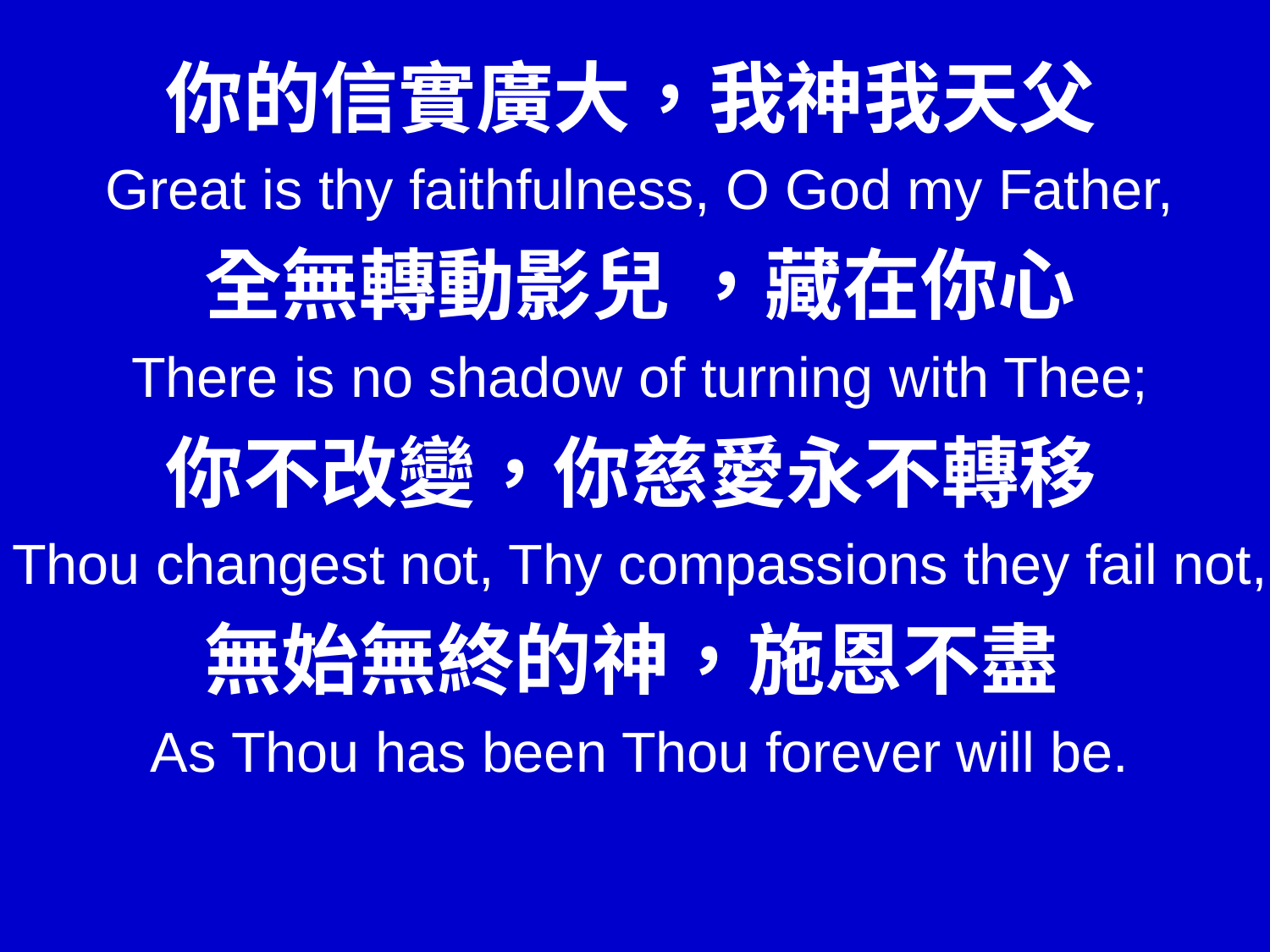

你的信實廣大，我神我天父
Great is thy faithfulness, O God my Father,
全無轉動影兒 ，藏在你心
There is no shadow of turning with Thee;
你不改變，你慈愛永不轉移
Thou changest not, Thy compassions they fail not,
無始無終的神，施恩不盡
As Thou has been Thou forever will be.